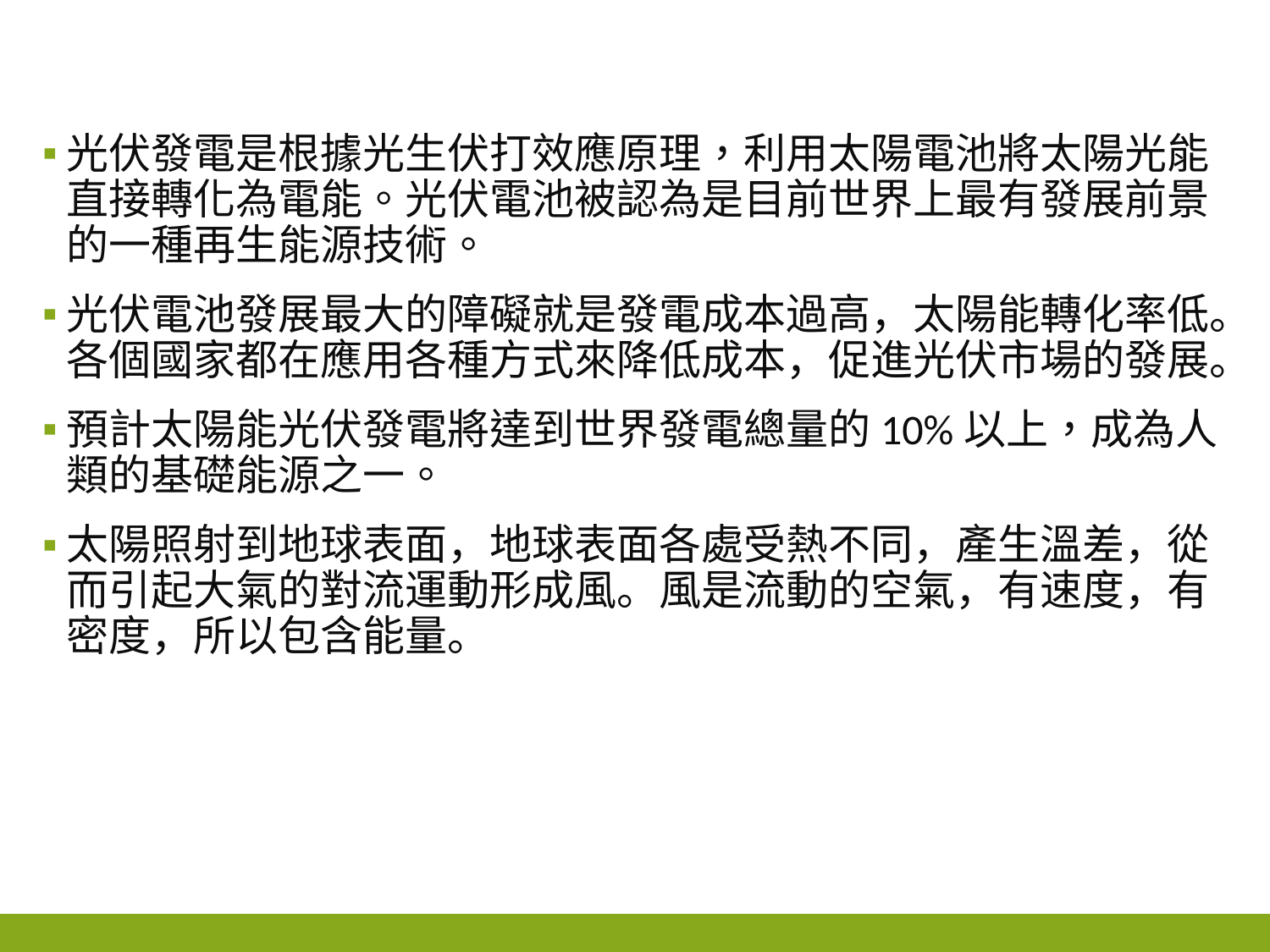

#
光伏發電是根據光生伏打效應原理，利用太陽電池將太陽光能直接轉化為電能。光伏電池被認為是目前世界上最有發展前景的一種再生能源技術。
光伏電池發展最大的障礙就是發電成本過高，太陽能轉化率低。各個國家都在應用各種方式來降低成本，促進光伏市場的發展。
預計太陽能光伏發電將達到世界發電總量的10%以上，成為人類的基礎能源之一。
太陽照射到地球表面，地球表面各處受熱不同，產生溫差，從而引起大氣的對流運動形成風。風是流動的空氣，有速度，有密度，所以包含能量。